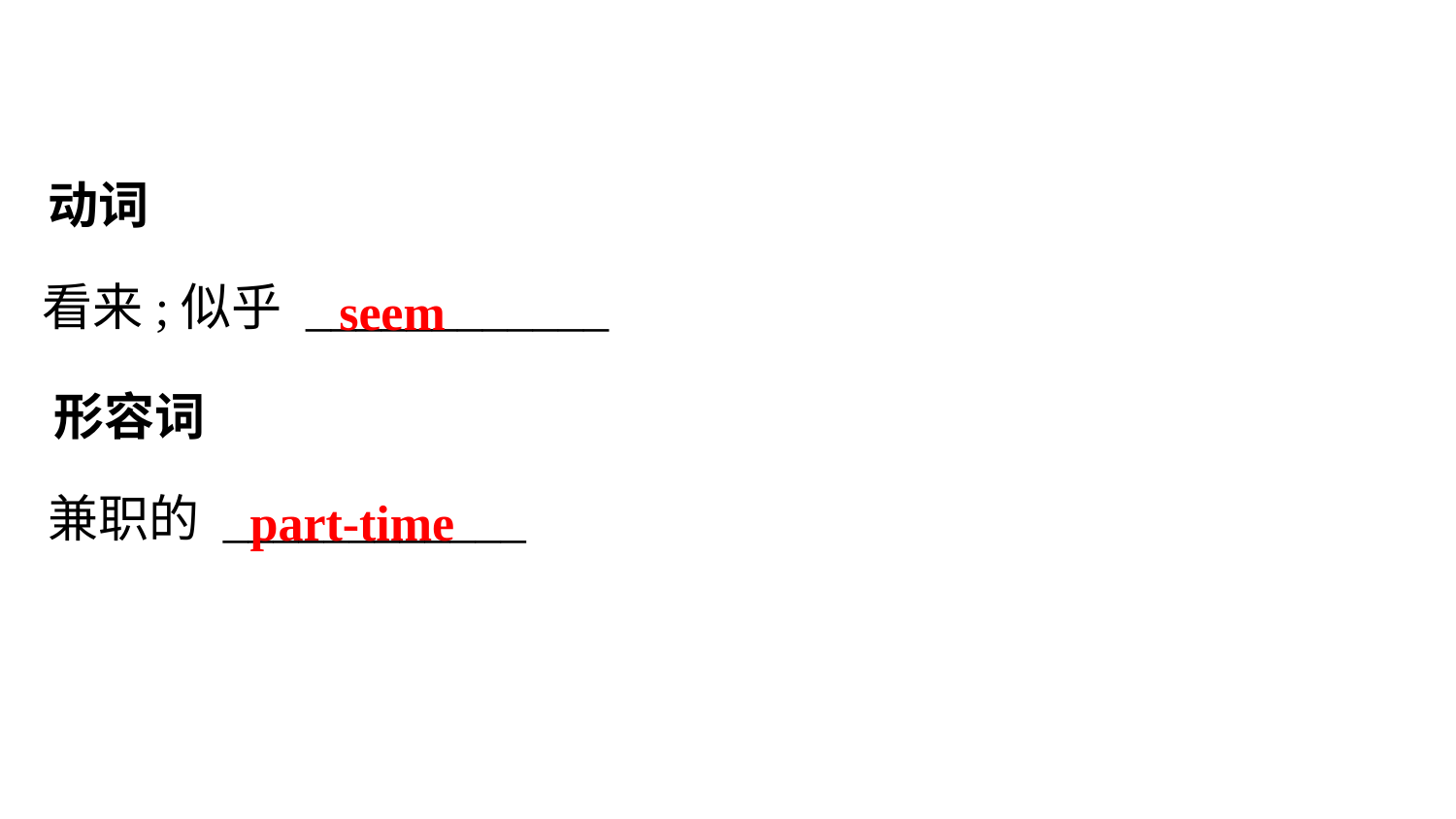

动词
看来;似乎 ____________
seem
形容词
兼职的 ____________
part-time